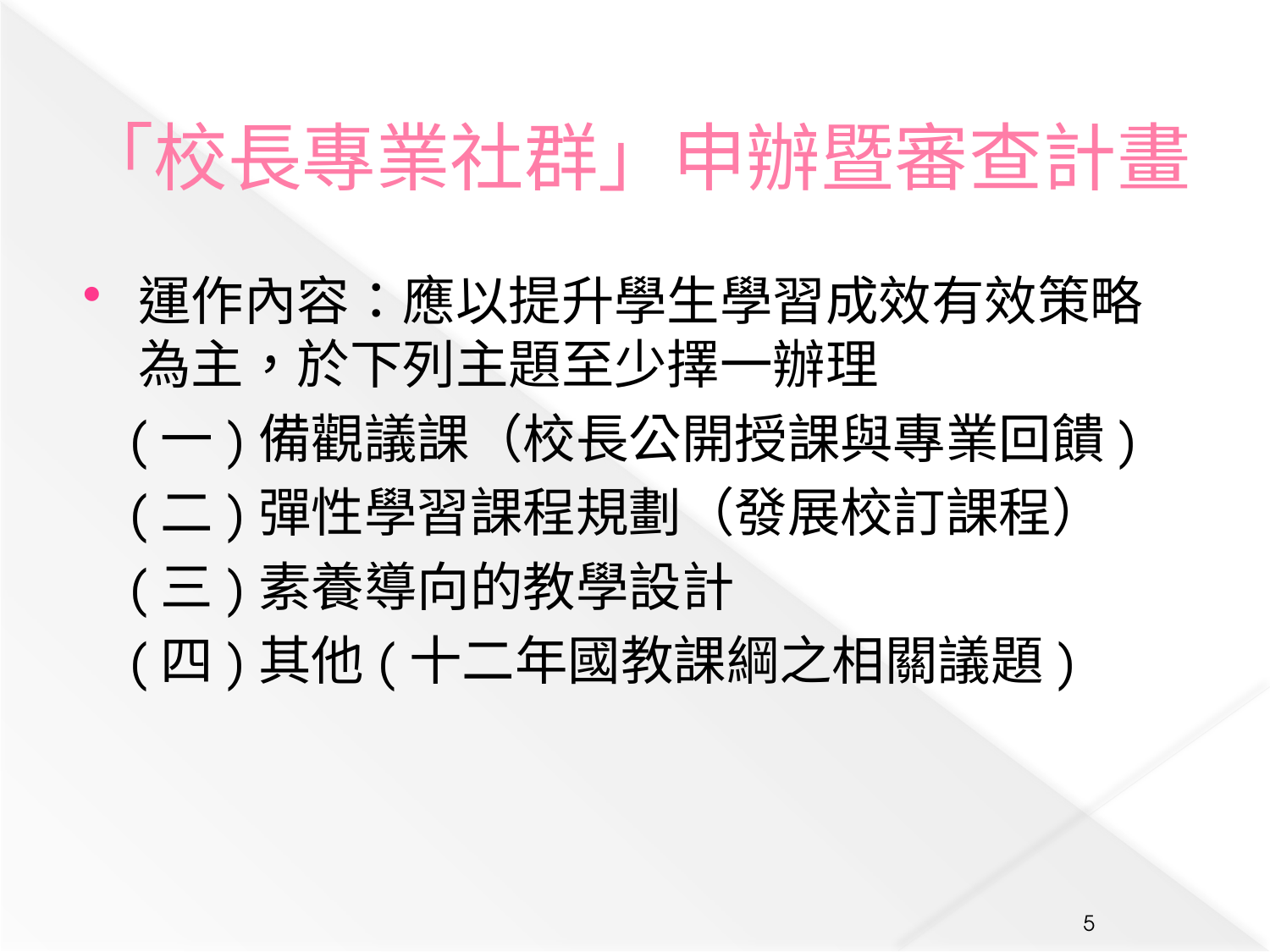

「校長專業社群」申辦暨審查計畫
運作內容：應以提升學生學習成效有效策略為主，於下列主題至少擇一辦理
   (一)備觀議課（校長公開授課與專業回饋)
   (二)彈性學習課程規劃（發展校訂課程）
   (三)素養導向的教學設計
   (四)其他(十二年國教課綱之相關議題)

5